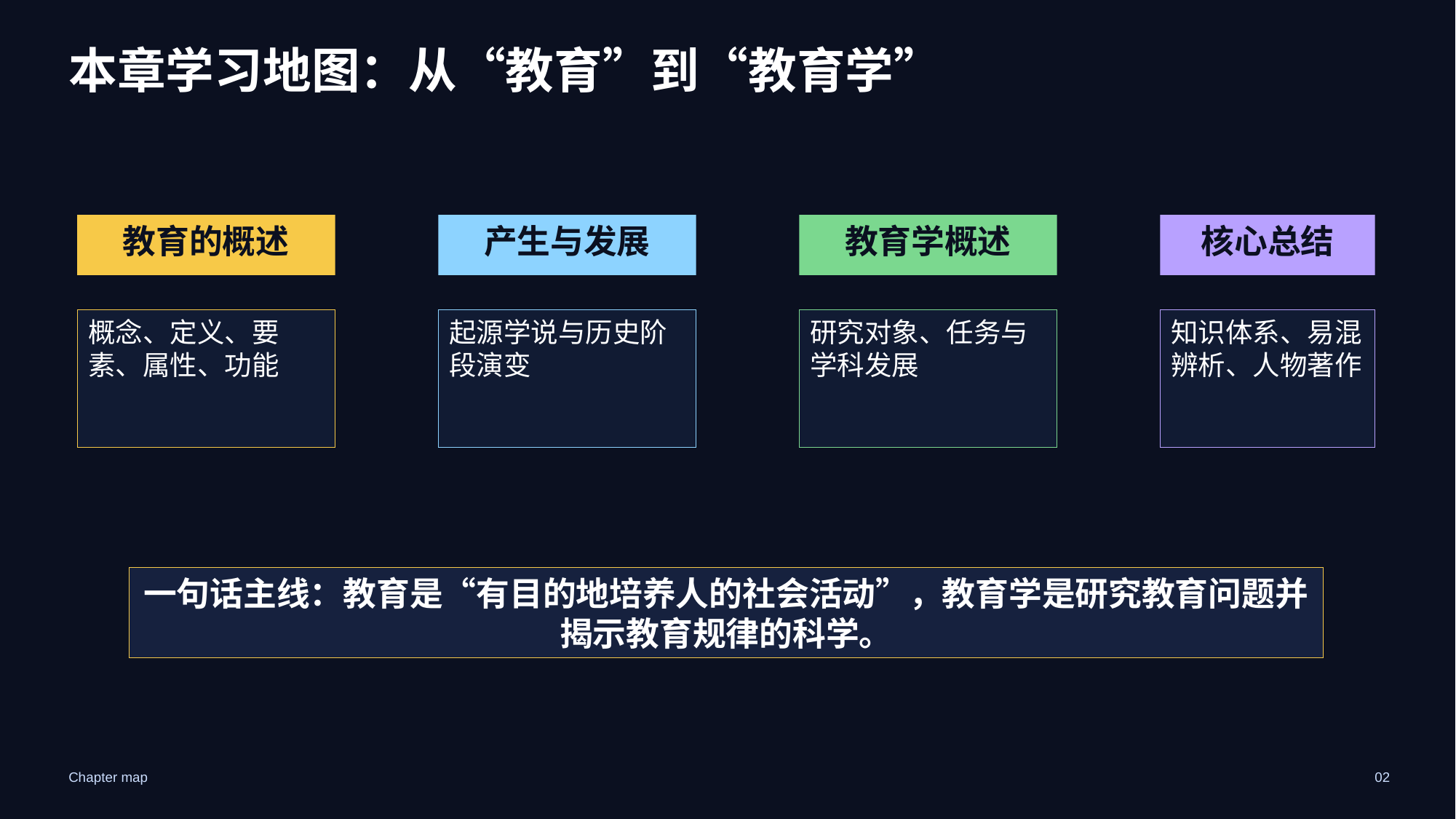

# 本章学习地图
本章学习地图：从“教育”到“教育学”
教育的概述
产生与发展
教育学概述
核心总结
概念、定义、要素、属性、功能
起源学说与历史阶段演变
研究对象、任务与学科发展
知识体系、易混辨析、人物著作
一句话主线：教育是“有目的地培养人的社会活动”，教育学是研究教育问题并揭示教育规律的科学。
Chapter map
02